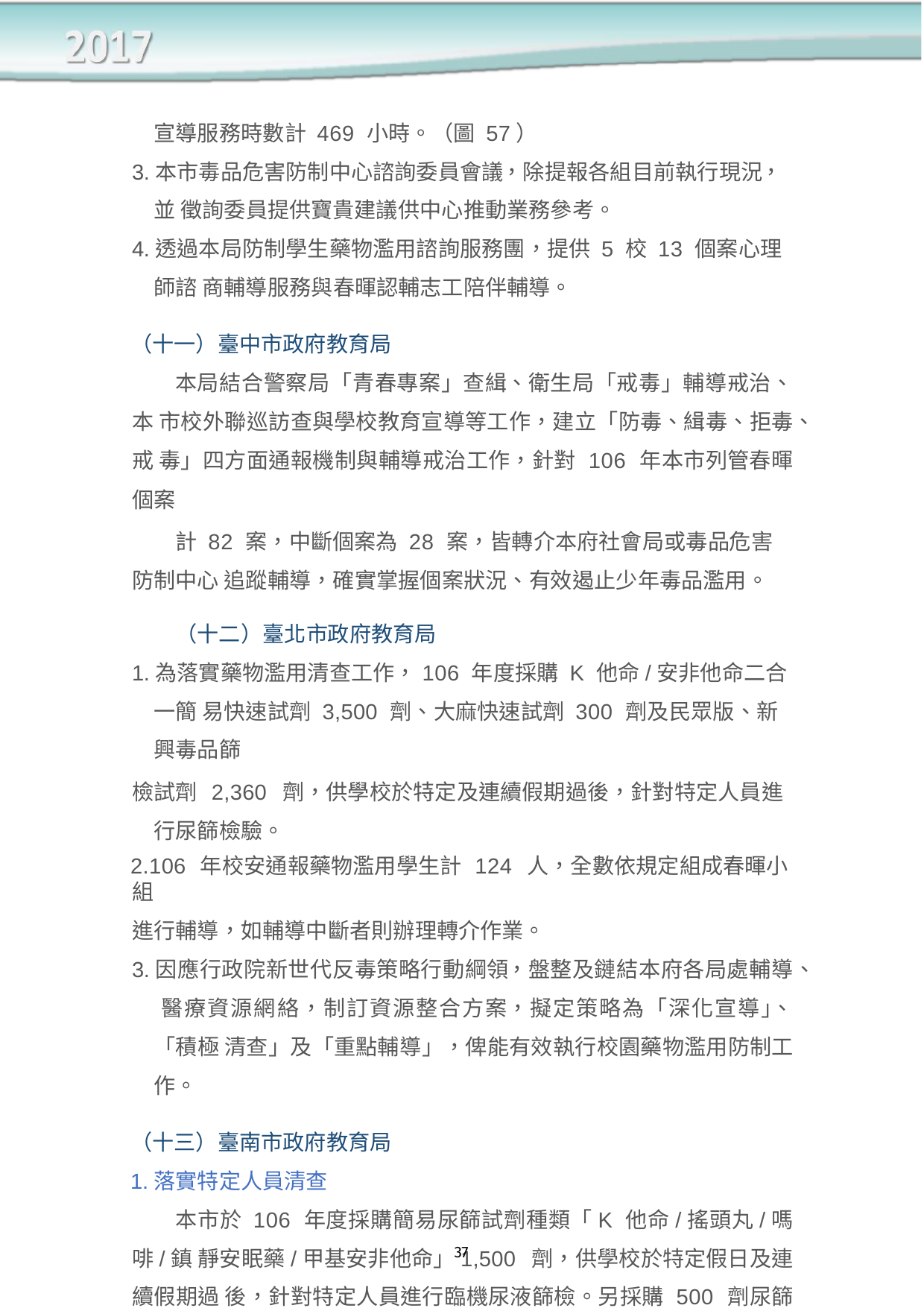

宣導服務時數計 469 小時。（圖 57）
3.本市毒品危害防制中心諮詢委員會議，除提報各組目前執行現況，並 徵詢委員提供寶貴建議供中心推動業務參考。
4.透過本局防制學生藥物濫用諮詢服務團，提供 5 校 13 個案心理師諮 商輔導服務與春暉認輔志工陪伴輔導。

（十一）臺中市政府教育局
本局結合警察局「青春專案」查緝、衛生局「戒毒」輔導戒治、本 市校外聯巡訪查與學校教育宣導等工作，建立「防毒、緝毒、拒毒、戒 毒」四方面通報機制與輔導戒治工作，針對 106 年本市列管春暉個案
計 82 案，中斷個案為 28 案，皆轉介本府社會局或毒品危害防制中心 追蹤輔導，確實掌握個案狀況、有效遏止少年毒品濫用。

（十二）臺北市政府教育局
1.為落實藥物濫用清查工作，106 年度採購 K 他命/安非他命二合一簡 易快速試劑 3,500 劑、大麻快速試劑 300 劑及民眾版、新興毒品篩
檢試劑 2,360 劑，供學校於特定及連續假期過後，針對特定人員進 行尿篩檢驗。
2.106 年校安通報藥物濫用學生計 124 人，全數依規定組成春暉小組
進行輔導，如輔導中斷者則辦理轉介作業。
3.因應行政院新世代反毒策略行動綱領，盤整及鏈結本府各局處輔導、 醫療資源網絡，制訂資源整合方案，擬定策略為「深化宣導」、「積極 清查」及「重點輔導」，俾能有效執行校園藥物濫用防制工作。

（十三）臺南市政府教育局
1.落實特定人員清查
本市於 106 年度採購簡易尿篩試劑種類「K 他命/搖頭丸/嗎啡/鎮 靜安眠藥/甲基安非他命」1,500 劑，供學校於特定假日及連續假期過 後，針對特定人員進行臨機尿液篩檢。另採購 500 劑尿篩試劑提供學
37